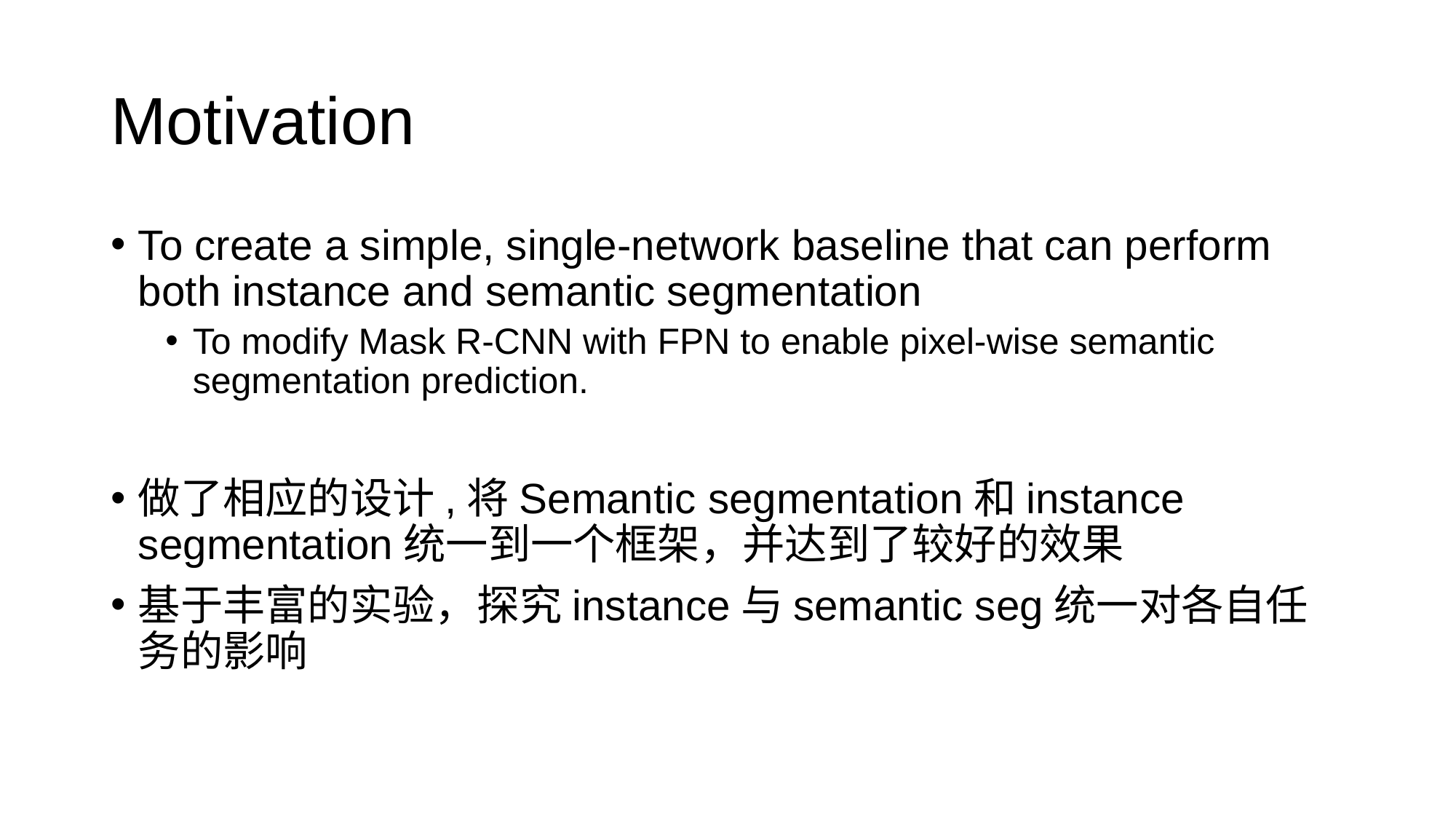

# Motivation
To create a simple, single-network baseline that can perform both instance and semantic segmentation
To modify Mask R-CNN with FPN to enable pixel-wise semantic segmentation prediction.

做了相应的设计,将Semantic segmentation和instance segmentation统一到一个框架，并达到了较好的效果
基于丰富的实验，探究instance与semantic seg统一对各自任务的影响